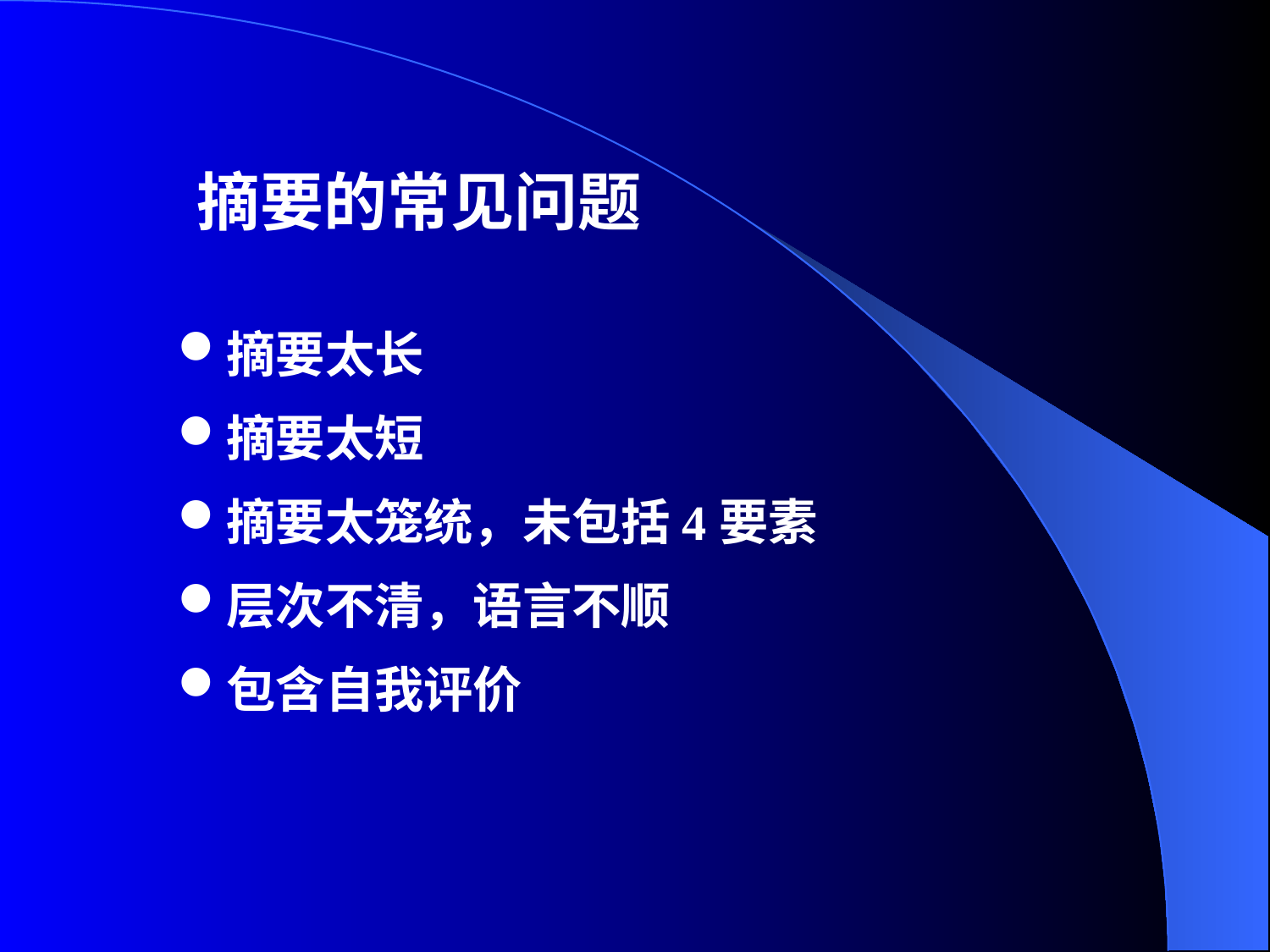

摘要的常见问题

摘要太长
摘要太短
摘要太笼统，未包括4要素
层次不清，语言不顺
包含自我评价